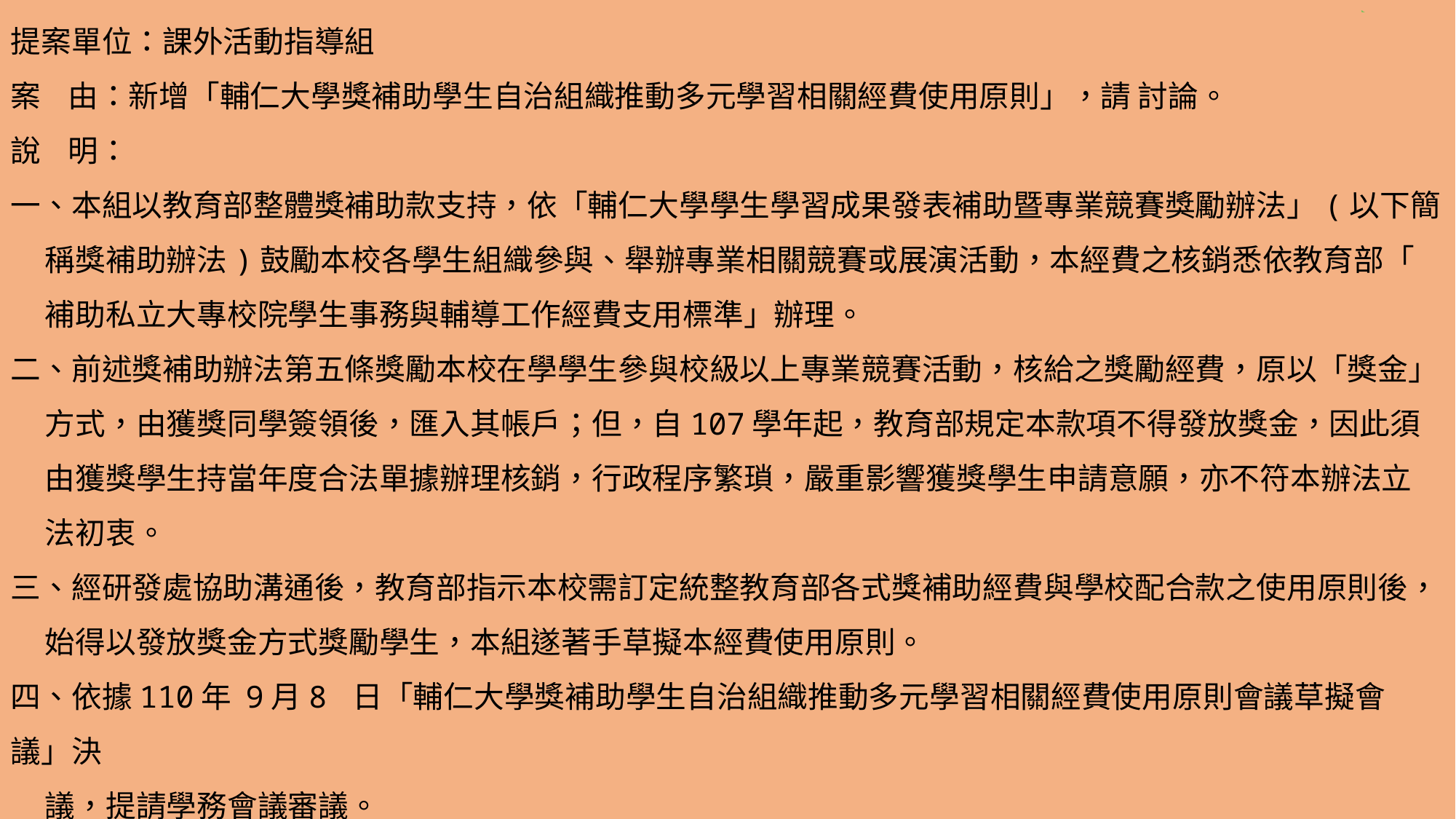

提案單位：課外活動指導組
案    由：新增「輔仁大學獎補助學生自治組織推動多元學習相關經費使用原則」，請 討論。
說    明：
一、本組以教育部整體獎補助款支持，依「輔仁大學學生學習成果發表補助暨專業競賽獎勵辦法」(以下簡
    稱獎補助辦法)鼓勵本校各學生組織參與、舉辦專業相關競賽或展演活動，本經費之核銷悉依教育部「
    補助私立大專校院學生事務與輔導工作經費支用標準」辦理。
二、前述獎補助辦法第五條獎勵本校在學學生參與校級以上專業競賽活動，核給之獎勵經費，原以「獎金」
    方式，由獲獎同學簽領後，匯入其帳戶；但，自107學年起，教育部規定本款項不得發放獎金，因此須
    由獲獎學生持當年度合法單據辦理核銷，行政程序繁瑣，嚴重影響獲獎學生申請意願，亦不符本辦法立
    法初衷。
三、經研發處協助溝通後，教育部指示本校需訂定統整教育部各式獎補助經費與學校配合款之使用原則後，
    始得以發放獎金方式獎勵學生，本組遂著手草擬本經費使用原則。
四、依據110年 9月8 日「輔仁大學獎補助學生自治組織推動多元學習相關經費使用原則會議草擬會議」決
    議，提請學務會議審議。
辦    法：經本校學生事務會議審議通過後施行